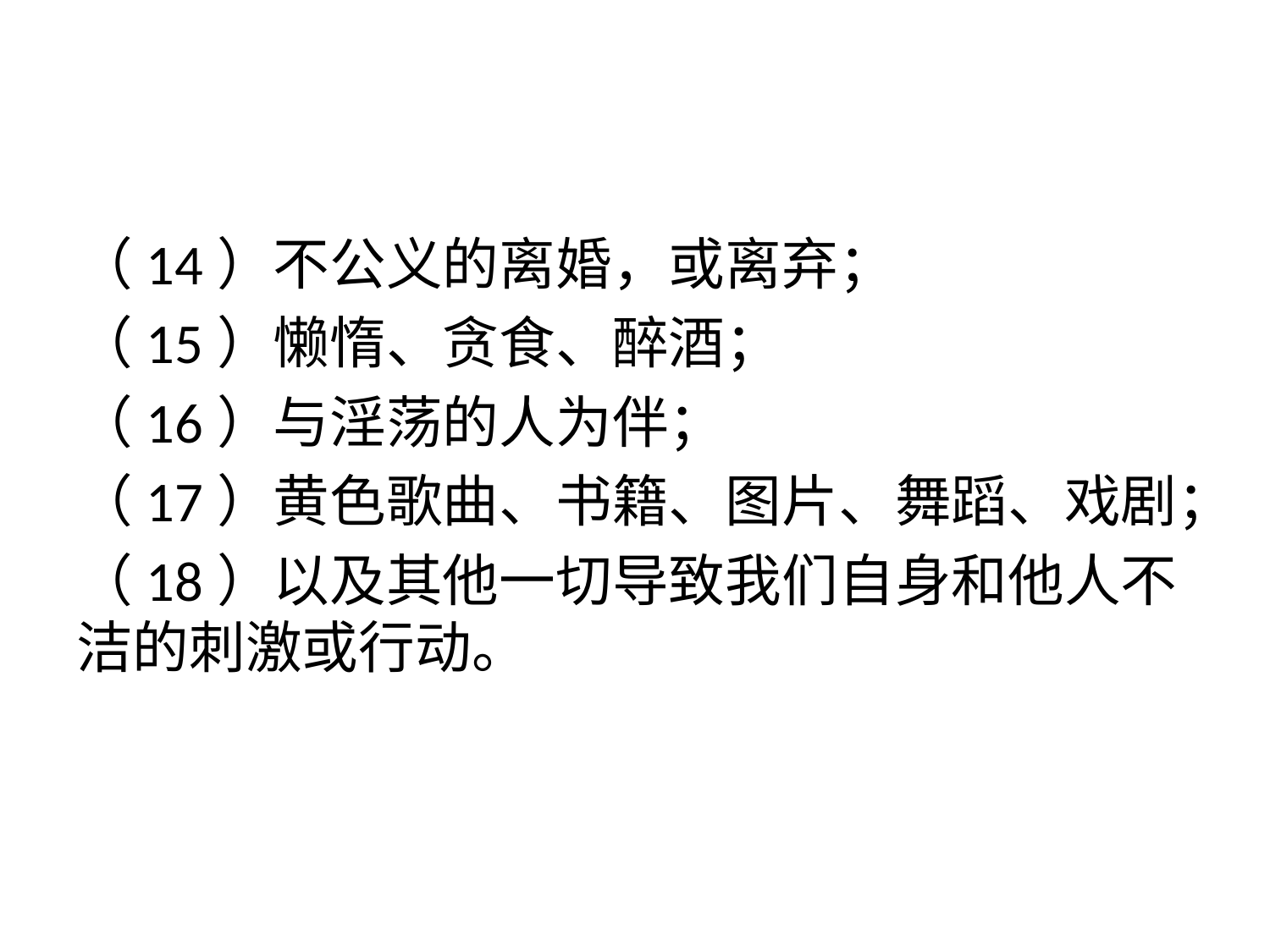

#
（14）不公义的离婚，或离弃；
（15）懒惰、贪食、醉酒；
（16）与淫荡的人为伴；
（17）黄色歌曲、书籍、图片、舞蹈、戏剧；
（18）以及其他一切导致我们自身和他人不洁的刺激或行动。